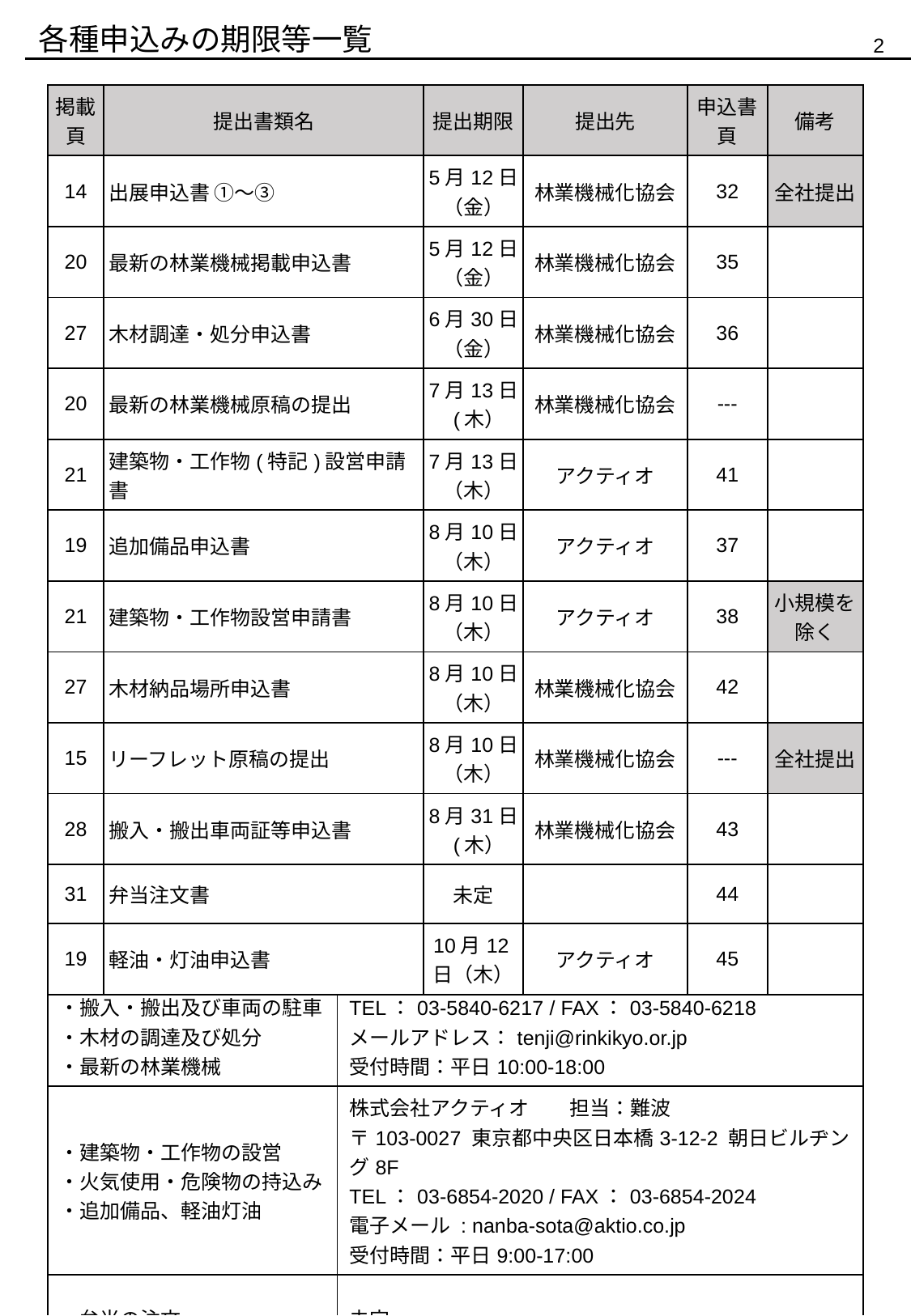

各種申込みの期限等一覧
2
| 掲載頁 | 提出書類名 | 提出期限 | 提出先 | 申込書 頁 | 備考 |
| --- | --- | --- | --- | --- | --- |
| 14 | 出展申込書 ①～③ | 5月12日（金） | 林業機械化協会 | 32 | 全社提出 |
| 20 | 最新の林業機械掲載申込書 | 5月12日（金） | 林業機械化協会 | 35 |  |
| 27 | 木材調達・処分申込書 | 6月30日（金） | 林業機械化協会 | 36 |  |
| 20 | 最新の林業機械原稿の提出 | 7月13日 (木） | 林業機械化協会 | --- |  |
| 21 | 建築物・工作物(特記)設営申請書 | 7月13日 （木） | アクティオ | 41 |  |
| 19 | 追加備品申込書 | 8月10日 （木） | アクティオ | 37 |  |
| 21 | 建築物・工作物設営申請書 | 8月10日 （木） | アクティオ | 38 | 小規模を除く |
| 27 | 木材納品場所申込書 | 8月10日 （木） | 林業機械化協会 | 42 |  |
| 15 | リーフレット原稿の提出 | 8月10日（木） | 林業機械化協会 | --- | 全社提出 |
| 28 | 搬入・搬出車両証等申込書 | 8月31日 (木） | 林業機械化協会 | 43 |  |
| 31 | 弁当注文書 | 未定 |  | 44 |  |
| 19 | 軽油・灯油申込書 | 10月12日（木） | アクティオ | 45 |  |
| 区分 | お問い合わせ先 |
| --- | --- |
| ・展示実演会全般 ・出展料及び出展申込み ・搬入・搬出及び車両の駐車 ・木材の調達及び処分 ・最新の林業機械 | 一般社団法人林業機械化協会　　　担当：和佐、寺澤 〒112-0004 東京都文京区後楽1-7-12 林友ビル2階 TEL：03-5840-6217 / FAX：03-5840-6218 メールアドレス：tenji@rinkikyo.or.jp 受付時間：平日10:00-18:00 |
| ・建築物・工作物の設営 ・火気使用・危険物の持込み ・追加備品、軽油灯油 | 株式会社アクティオ　　担当：難波 〒103-0027 東京都中央区日本橋3-12-2 朝日ビルヂング8F TEL：03-6854-2020 / FAX：03-6854-2024 電子メール : nanba-sota@aktio.co.jp 受付時間：平日9:00-17:00 |
| ・弁当の注文 | 未定 |